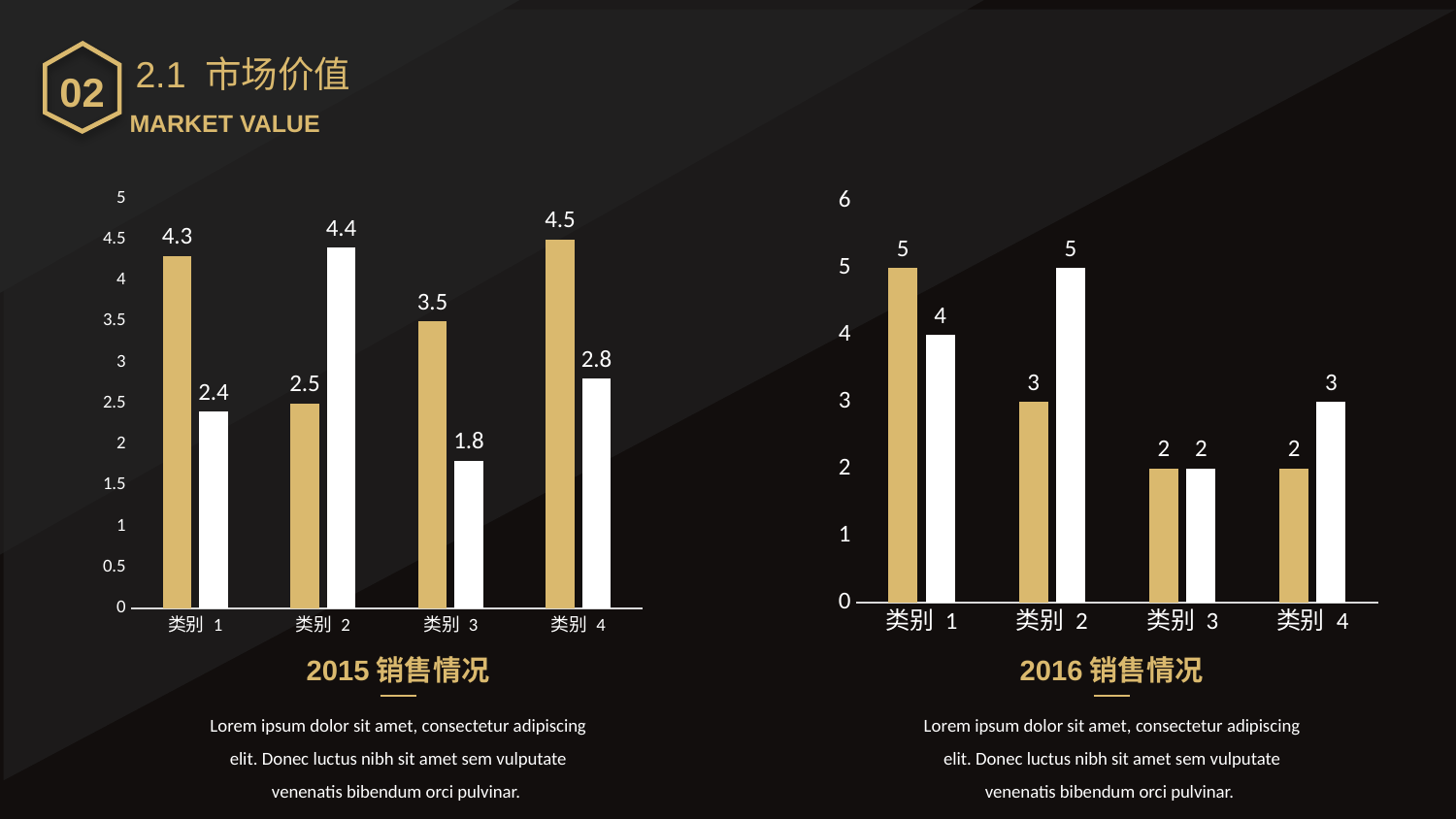

02
2.1 市场价值
MARKET VALUE

### Chart

| Category | 系列 1 | 系列 2 |
|---|---|---|
| 类别 1 | 4.3 | 2.4 |
| 类别 2 | 2.5 | 4.4 |
| 类别 3 | 3.5 | 1.8 |
| 类别 4 | 4.5 | 2.8 |

### Chart

| Category | 系列 1 | 系列 2 |
|---|---|---|
| 类别 1 | 5.0 | 4.0 |
| 类别 2 | 3.0 | 5.0 |
| 类别 3 | 2.0 | 2.0 |
| 类别 4 | 2.0 | 3.0 |
2016销售情况
2015销售情况
Lorem ipsum dolor sit amet, consectetur adipiscing elit. Donec luctus nibh sit amet sem vulputate venenatis bibendum orci pulvinar.
Lorem ipsum dolor sit amet, consectetur adipiscing elit. Donec luctus nibh sit amet sem vulputate venenatis bibendum orci pulvinar.